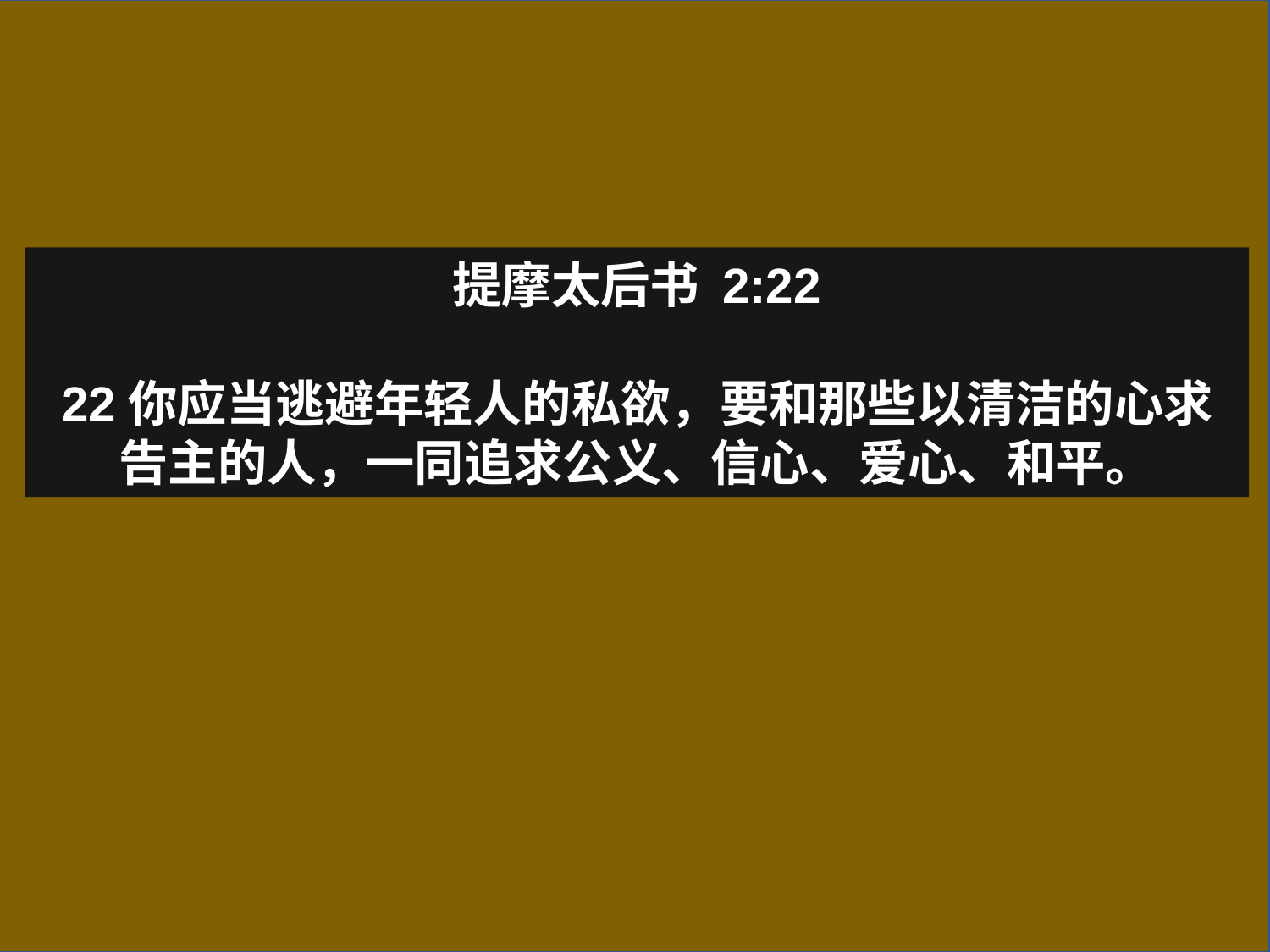

提摩太后书 2:22

22你应当逃避年轻人的私欲，要和那些以清洁的心求告主的人，一同追求公义、信心、爱心、和平。